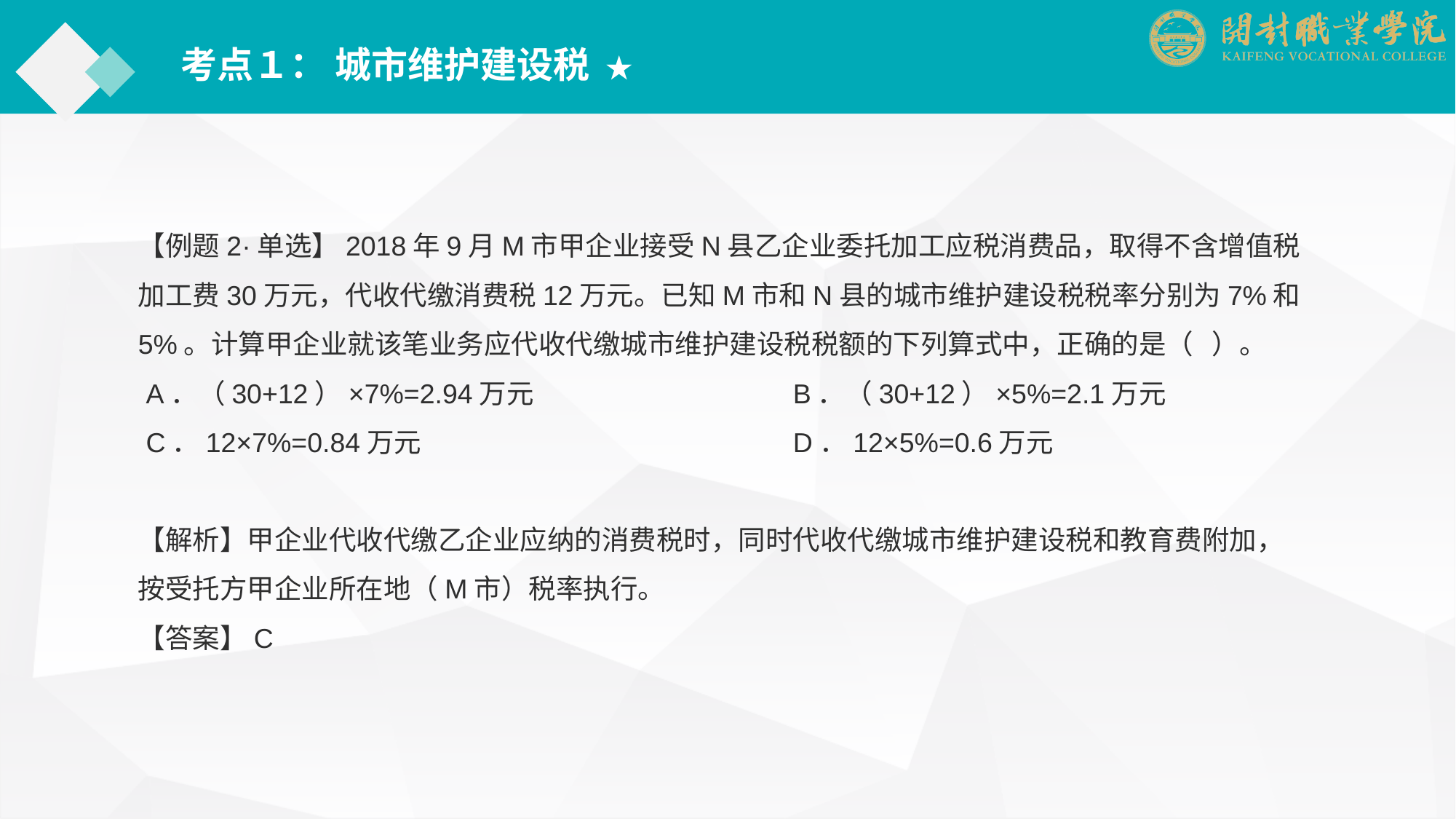

考点１： 城市维护建设税  ★
【例题2·单选】2018年9月M市甲企业接受N县乙企业委托加工应税消费品，取得不含增值税加工费30万元，代收代缴消费税12万元。已知M市和N县的城市维护建设税税率分别为7%和5%。计算甲企业就该笔业务应代收代缴城市维护建设税税额的下列算式中，正确的是（   ）。
 A．（30+12）×7%=2.94万元			B．（30+12）×5%=2.1万元
 C．12×7%=0.84万元				D．12×5%=0.6万元
【解析】甲企业代收代缴乙企业应纳的消费税时，同时代收代缴城市维护建设税和教育费附加，按受托方甲企业所在地（M市）税率执行。
【答案】C